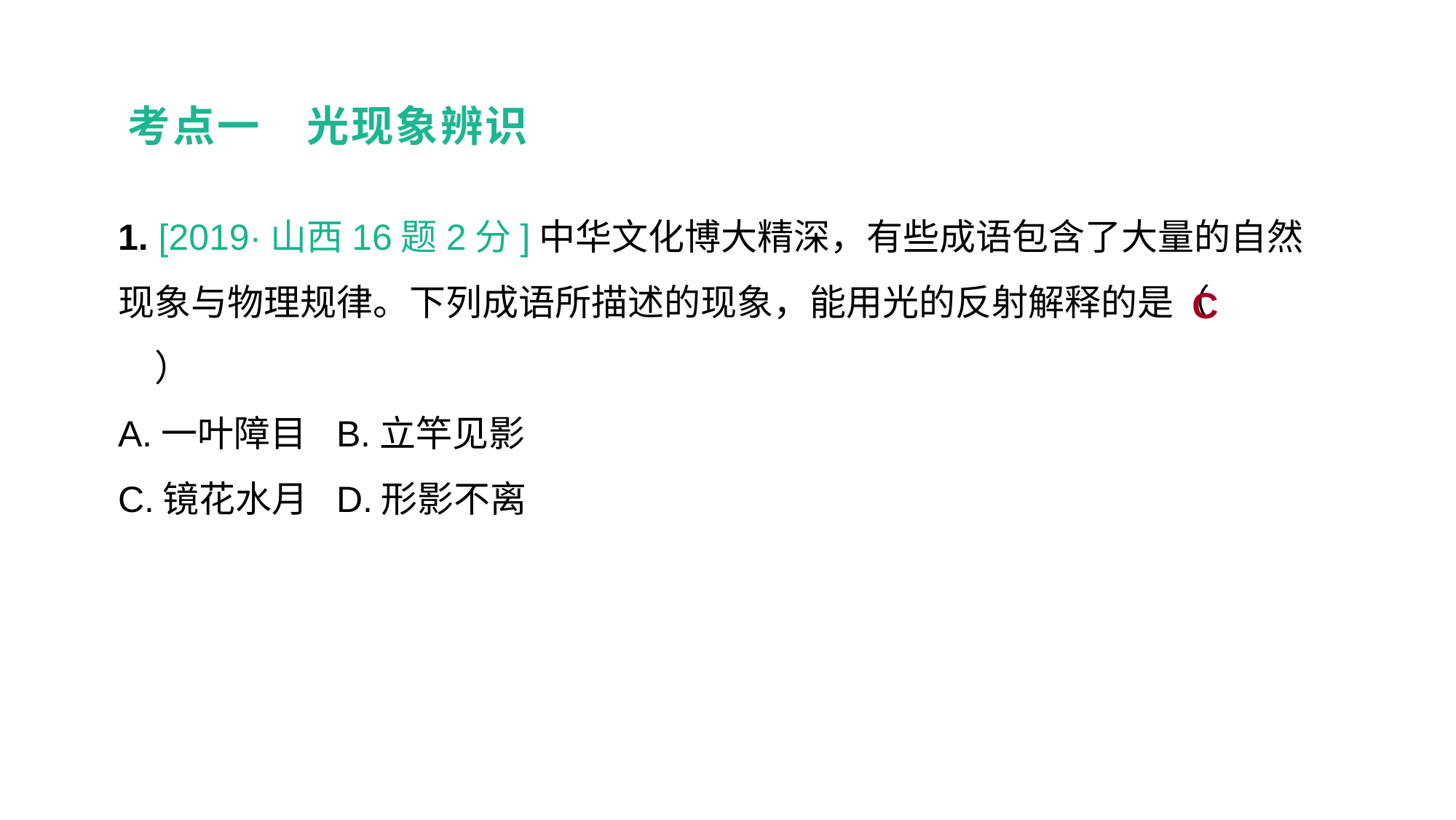

考点一　光现象辨识
1. [2019·山西16题2分]中华文化博大精深，有些成语包含了大量的自然现象与物理规律。下列成语所描述的现象，能用光的反射解释的是（　　）
A.一叶障目	B.立竿见影
C.镜花水月	D.形影不离
真题回顾 把握考向
C